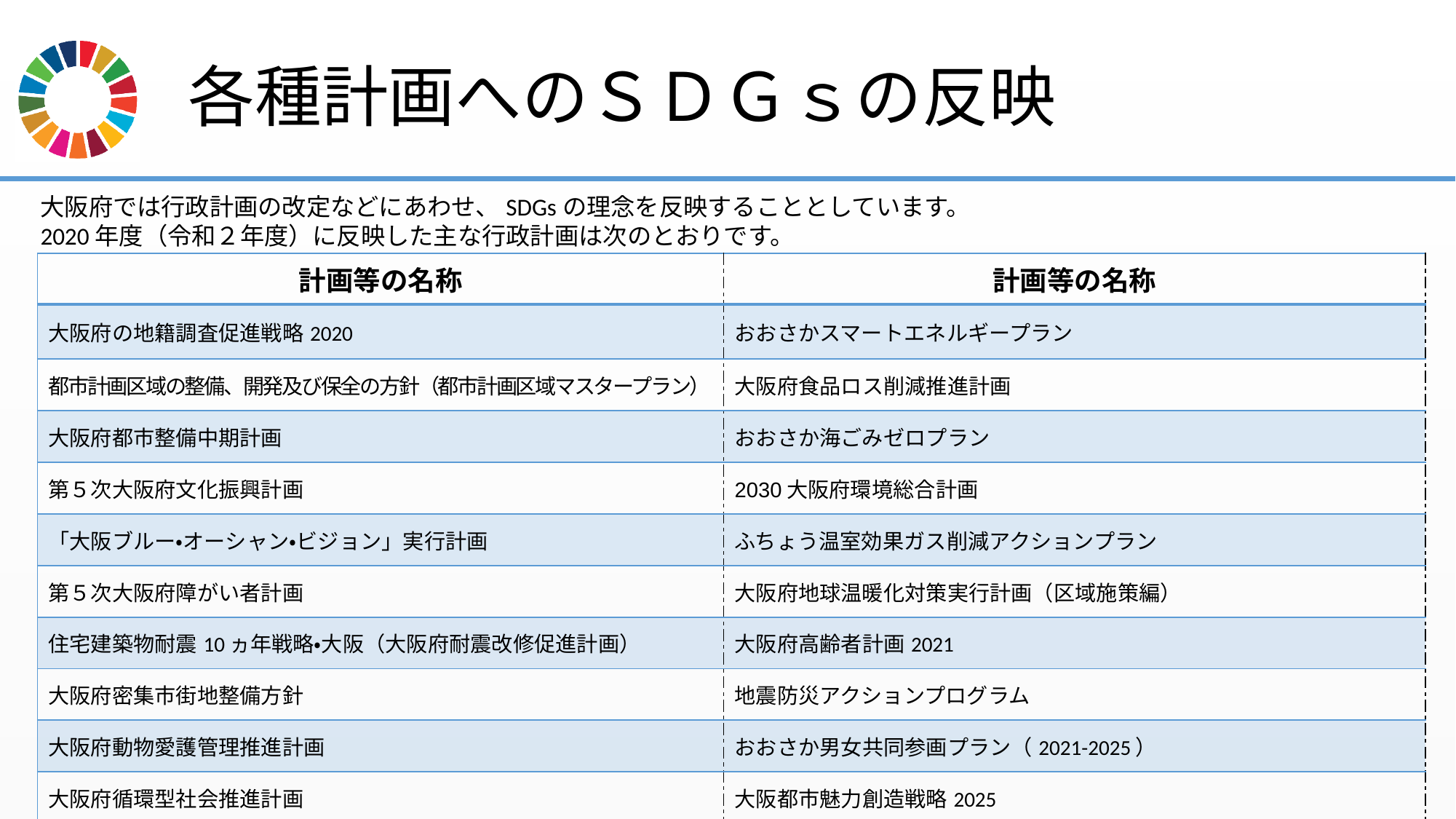

# 各種計画へのＳＤＧｓの反映
大阪府では行政計画の改定などにあわせ、SDGsの理念を反映することとしています。
2020年度（令和２年度）に反映した主な行政計画は次のとおりです。
| 計画等の名称 | 計画等の名称 |
| --- | --- |
| 大阪府の地籍調査促進戦略2020 | おおさかスマートエネルギープラン |
| 都市計画区域の整備、開発及び保全の方針（都市計画区域マスタープラン） | 大阪府食品ロス削減推進計画 |
| 大阪府都市整備中期計画 | おおさか海ごみゼロプラン |
| 第５次大阪府文化振興計画 | 2030大阪府環境総合計画 |
| 「大阪ブルー・オーシャン・ビジョン」実行計画 | ふちょう温室効果ガス削減アクションプラン |
| 第５次大阪府障がい者計画 | 大阪府地球温暖化対策実行計画（区域施策編） |
| 住宅建築物耐震10ヵ年戦略・大阪（大阪府耐震改修促進計画） | 大阪府高齢者計画2021 |
| 大阪府密集市街地整備方針 | 地震防災アクションプログラム |
| 大阪府動物愛護管理推進計画 | おおさか男女共同参画プラン（2021-2025） |
| 大阪府循環型社会推進計画 | 大阪都市魅力創造戦略2025 |